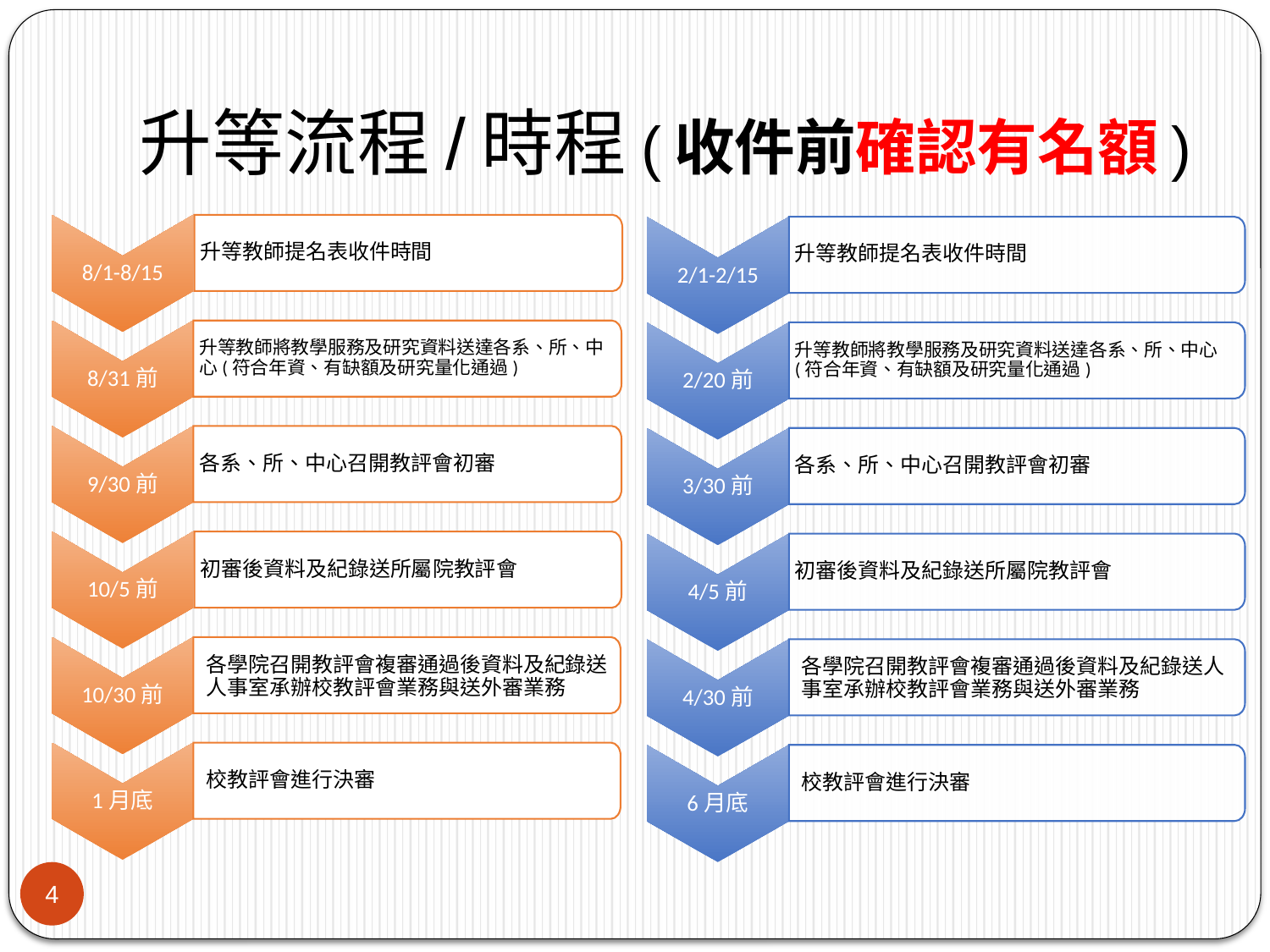

# 升等流程/時程(收件前確認有名額)
8/1-8/15

升等教師提名表收件時間

8/31前
升等教師將教學服務及研究資料送達各系、所、中心(符合年資、有缺額及研究量化通過)
9/30前
各系、所、中心召開教評會初審
初審後資料及紀錄送所屬院教評會
10/5前

各學院召開教評會複審通過後資料及紀錄送人事室承辦校教評會業務與送外審業務

10/30前
1月底
校教評會進行決審
2/1-2/15

升等教師提名表收件時間

2/20前

升等教師將教學服務及研究資料送達各系、所、中心(符合年資、有缺額及研究量化通過)

各系、所、中心召開教評會初審
3/30前
初審後資料及紀錄送所屬院教評會
4/5前

各學院召開教評會複審通過後資料及紀錄送人事室承辦校教評會業務與送外審業務

4/30前
6月底
校教評會進行決審
4